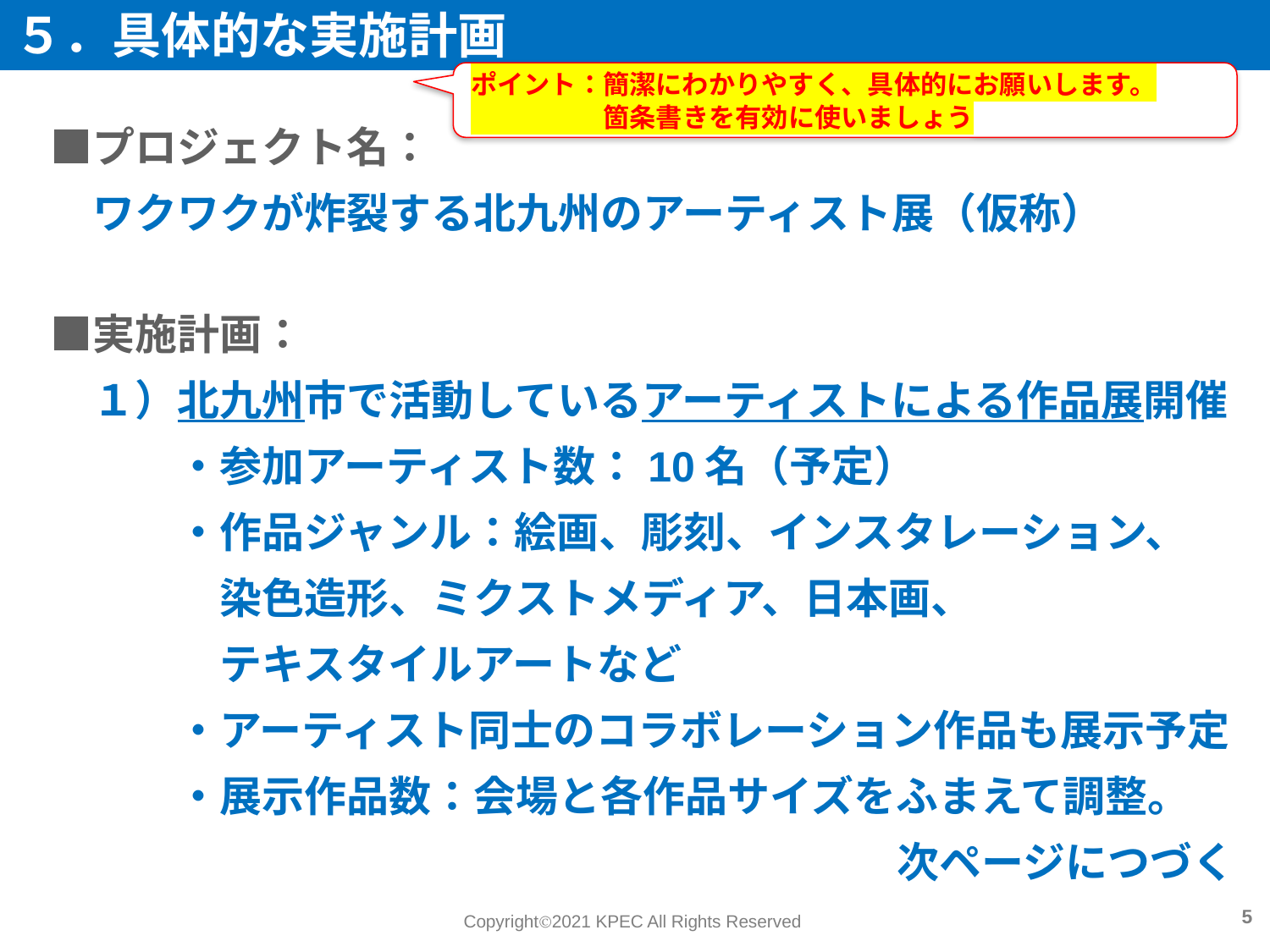

５．具体的な実施計画
ポイント：簡潔にわかりやすく、具体的にお願いします。
　　　　　箇条書きを有効に使いましょう
　■プロジェクト名：
　　ワクワクが炸裂する北九州のアーティスト展（仮称）

　■実施計画：
　　１）北九州市で活動しているアーティストによる作品展開催
　　　　・参加アーティスト数：10名（予定）
　　　　・作品ジャンル：絵画、彫刻、インスタレーション、
　　　　　染色造形、ミクストメディア、日本画、
　　　　　テキスタイルアートなど
　　　　・アーティスト同士のコラボレーション作品も展示予定
　　　　・展示作品数：会場と各作品サイズをふまえて調整。
　　　　　　　　　　　　　　　　　　　　　次ページにつづく